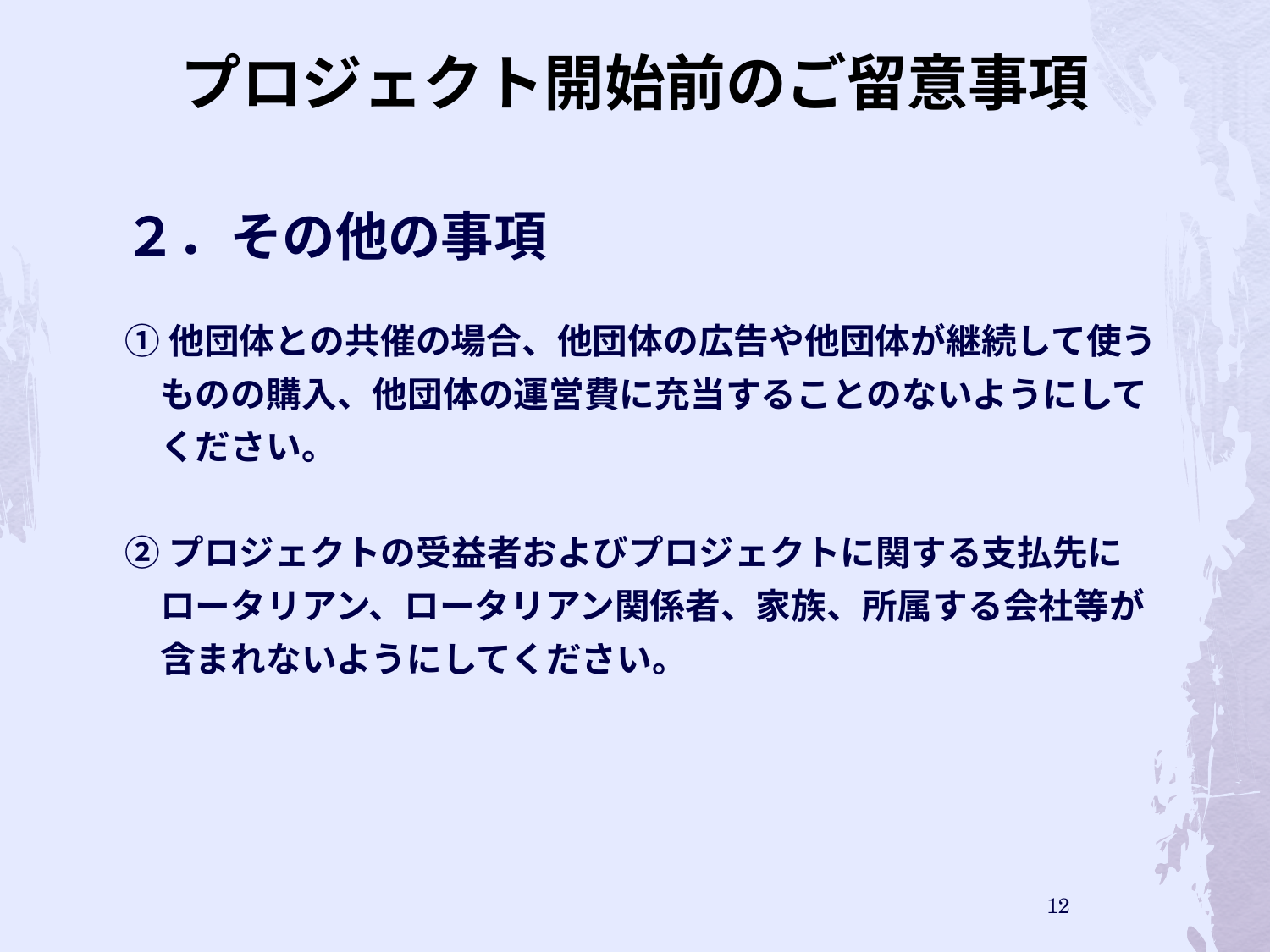

# プロジェクト開始前のご留意事項
２．その他の事項
①他団体との共催の場合、他団体の広告や他団体が継続して使う
　ものの購入、他団体の運営費に充当することのないようにして
　ください。

②プロジェクトの受益者およびプロジェクトに関する支払先に
　ロータリアン、ロータリアン関係者、家族、所属する会社等が
　含まれないようにしてください。

12